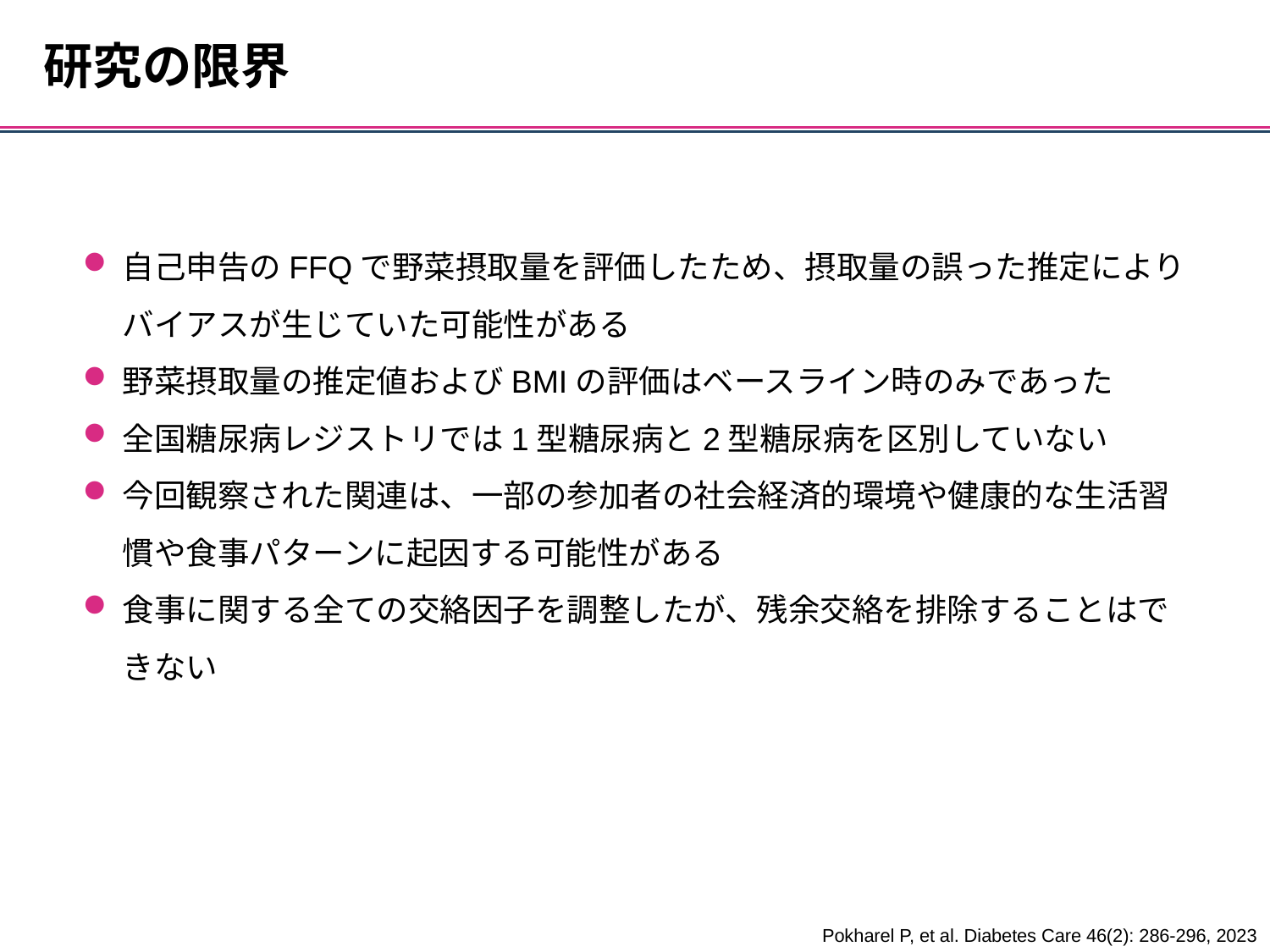

研究の限界
自己申告のFFQで野菜摂取量を評価したため、摂取量の誤った推定によりバイアスが生じていた可能性がある
野菜摂取量の推定値およびBMIの評価はベースライン時のみであった
全国糖尿病レジストリでは1型糖尿病と2型糖尿病を区別していない
今回観察された関連は、一部の参加者の社会経済的環境や健康的な生活習慣や食事パターンに起因する可能性がある
食事に関する全ての交絡因子を調整したが、残余交絡を排除することはできない
Pokharel P, et al. Diabetes Care 46(2): 286-296, 2023